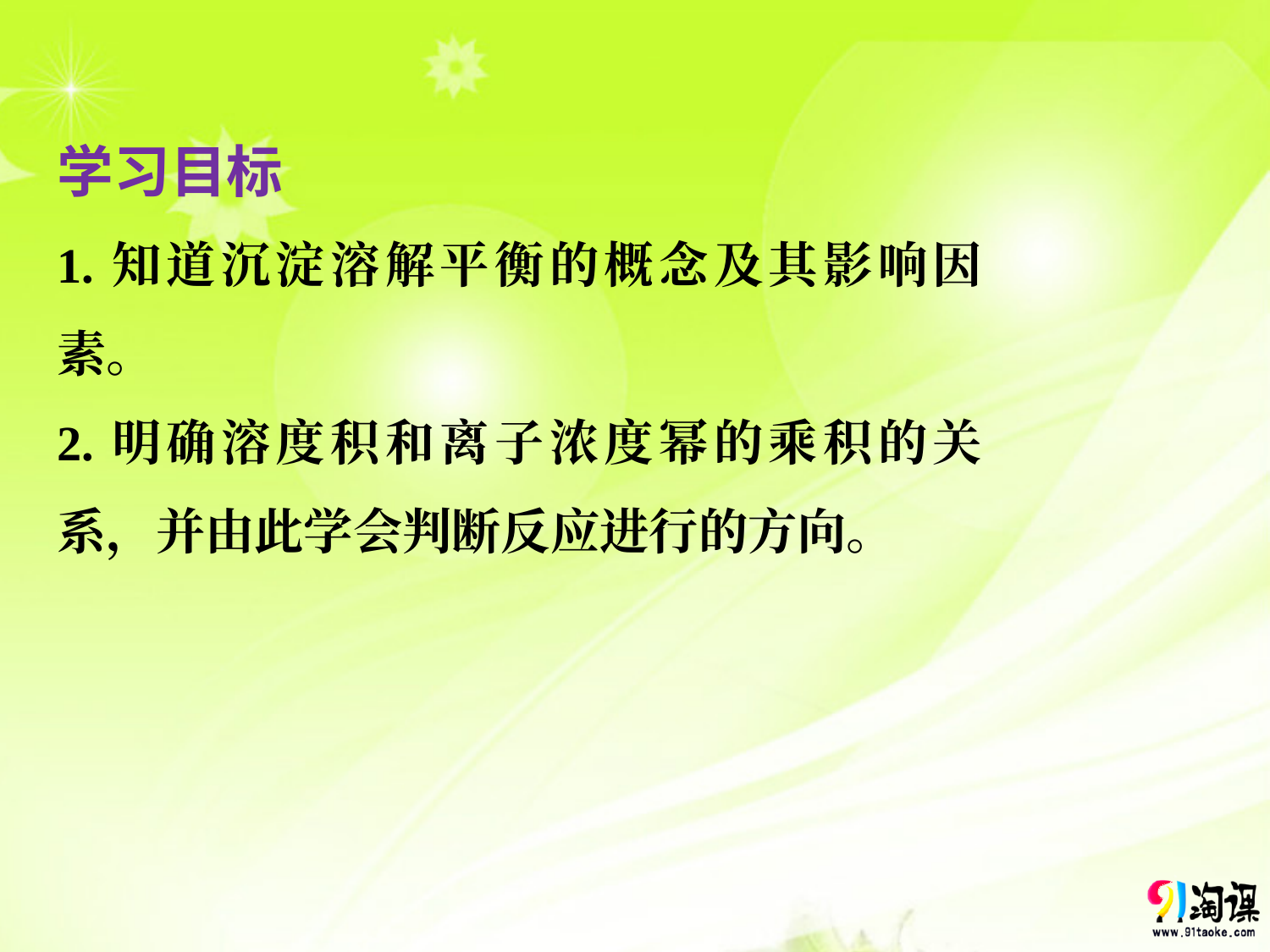

学习目标
1.知道沉淀溶解平衡的概念及其影响因素。
2.明确溶度积和离子浓度幂的乘积的关系，并由此学会判断反应进行的方向。